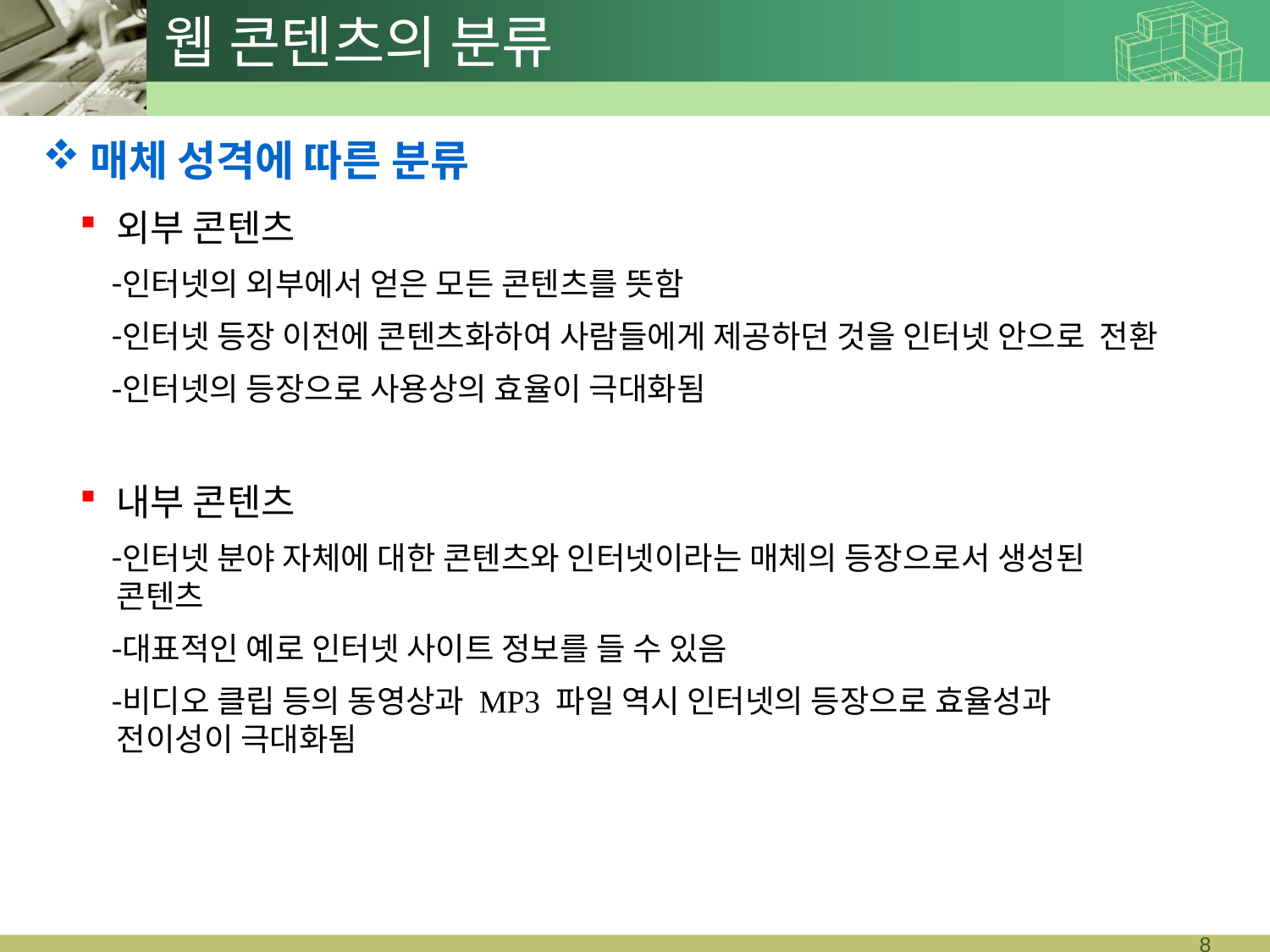

# 웹 콘텐츠의 분류
매체 성격에 따른 분류
외부 콘텐츠
인터넷의 외부에서 얻은 모든 콘텐츠를 뜻함
인터넷 등장 이전에 콘텐츠화하여 사람들에게 제공하던 것을 인터넷 안으로  전환
인터넷의 등장으로 사용상의 효율이 극대화됨

내부 콘텐츠
인터넷 분야 자체에 대한 콘텐츠와 인터넷이라는 매체의 등장으로서 생성된  콘텐츠
대표적인 예로 인터넷 사이트 정보를 들 수 있음
비디오 클립 등의 동영상과 MP3 파일 역시 인터넷의 등장으로 효율성과
전이성이 극대화됨
8